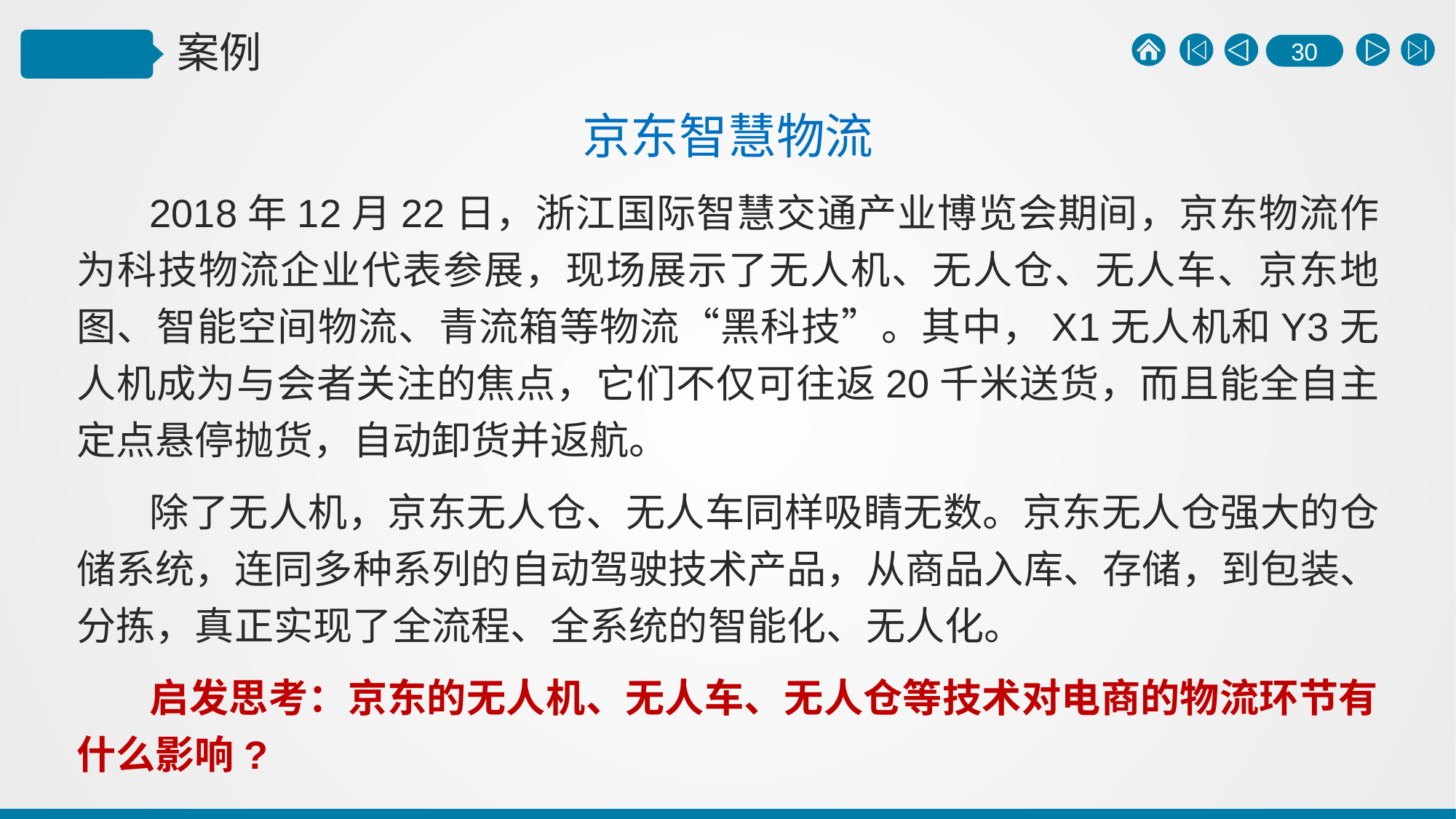

京东智慧物流
2018年12月22日，浙江国际智慧交通产业博览会期间，京东物流作为科技物流企业代表参展，现场展示了无人机、无人仓、无人车、京东地图、智能空间物流、青流箱等物流“黑科技”。其中，X1无人机和Y3无人机成为与会者关注的焦点，它们不仅可往返20千米送货，而且能全自主定点悬停抛货，自动卸货并返航。
除了无人机，京东无人仓、无人车同样吸睛无数。京东无人仓强大的仓储系统，连同多种系列的自动驾驶技术产品，从商品入库、存储，到包装、分拣，真正实现了全流程、全系统的智能化、无人化。
启发思考：京东的无人机、无人车、无人仓等技术对电商的物流环节有什么影响?